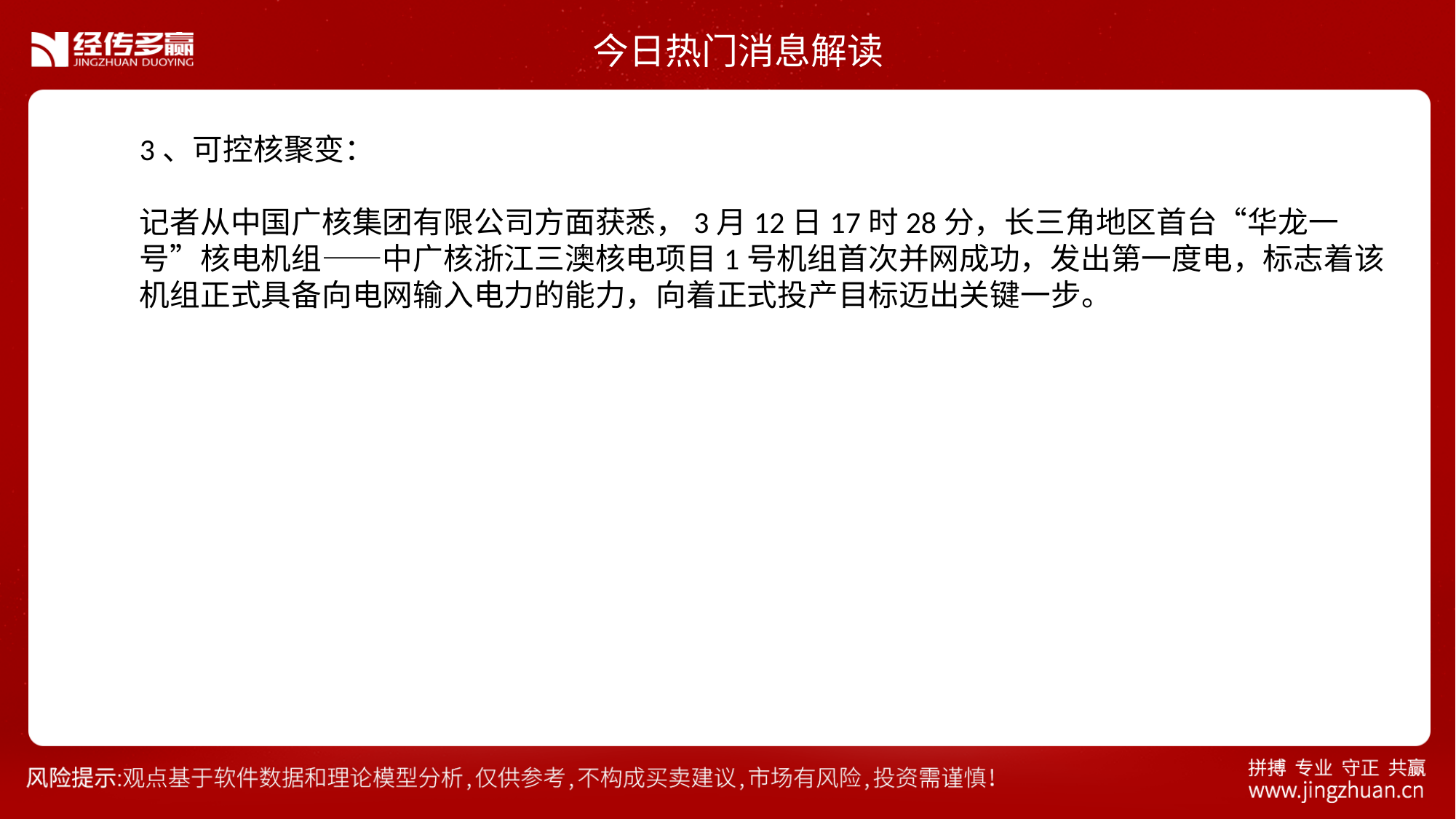

今日热门消息解读
3、可控核聚变：

记者从中国广核集团有限公司方面获悉，3月12日17时28分，长三角地区首台“华龙一号”核电机组——中广核浙江三澳核电项目1号机组首次并网成功，发出第一度电，标志着该机组正式具备向电网输入电力的能力，向着正式投产目标迈出关键一步。